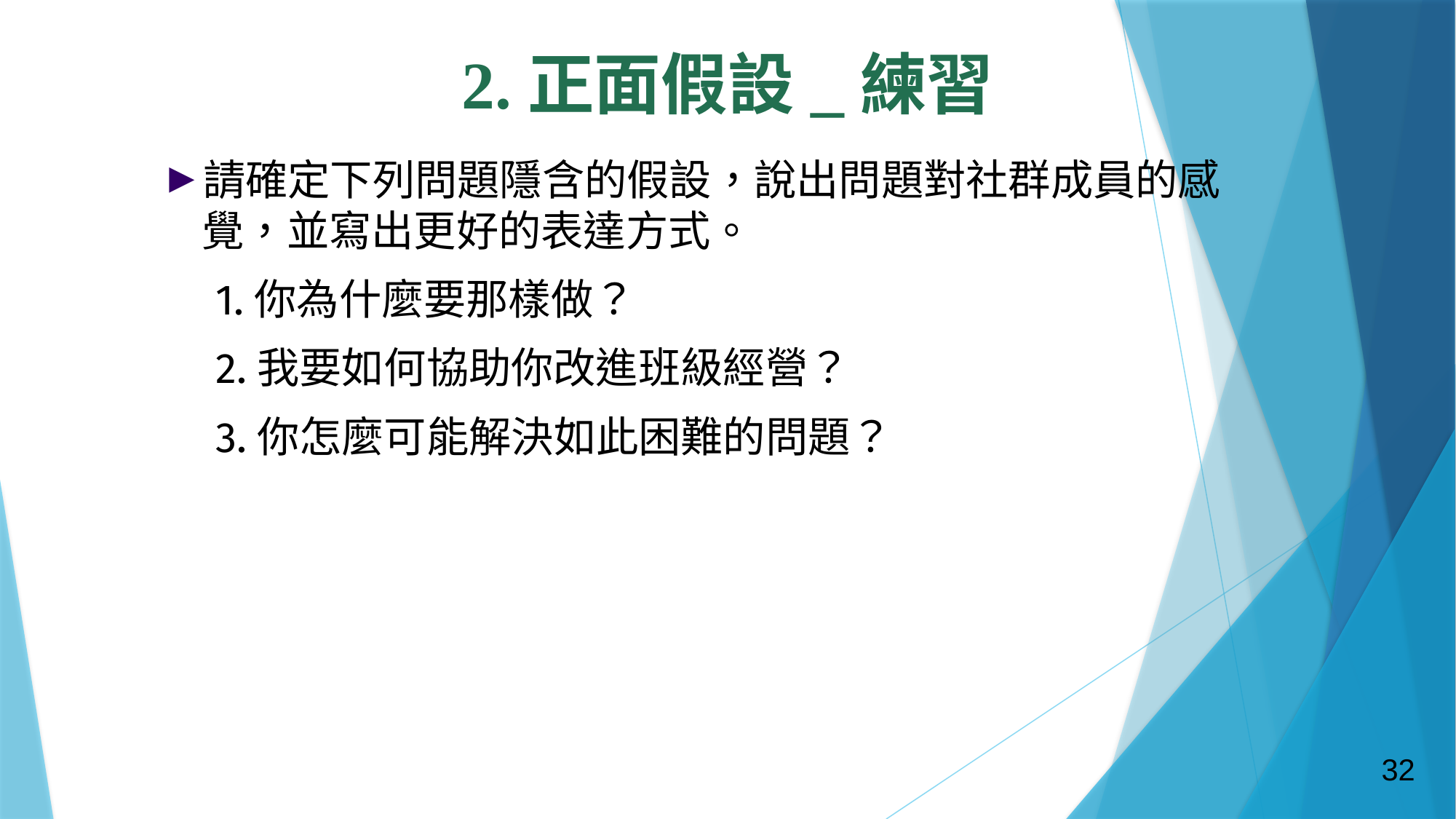

# 2.正面假設_練習
請確定下列問題隱含的假設，說出問題對社群成員的感覺，並寫出更好的表達方式。
1.你為什麼要那樣做？
2.我要如何協助你改進班級經營？
3.你怎麼可能解決如此困難的問題？
32